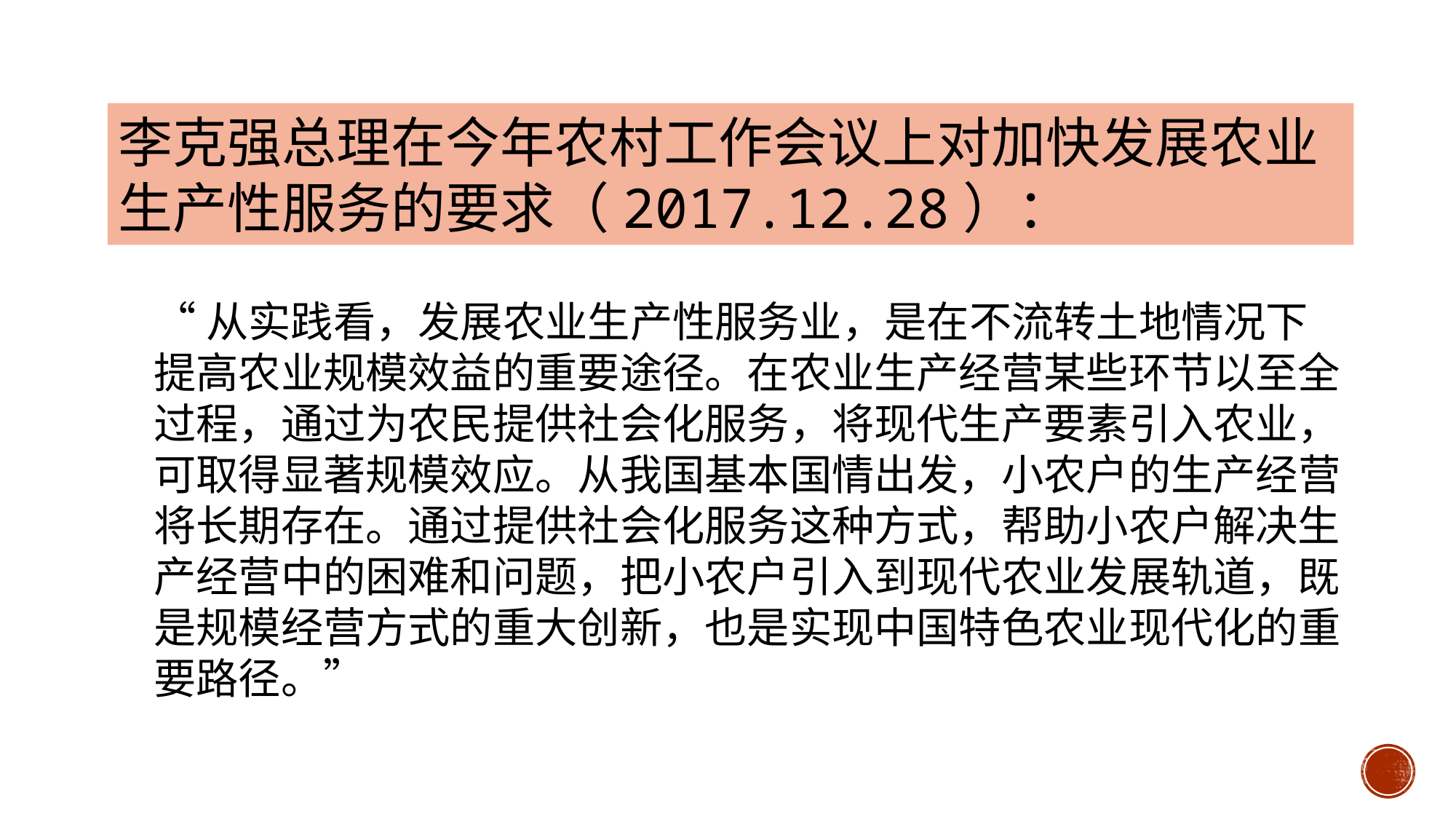

李克强总理在今年农村工作会议上对加快发展农业生产性服务的要求（2017.12.28）：
“从实践看，发展农业生产性服务业，是在不流转土地情况下提高农业规模效益的重要途径。在农业生产经营某些环节以至全过程，通过为农民提供社会化服务，将现代生产要素引入农业，可取得显著规模效应。从我国基本国情出发，小农户的生产经营将长期存在。通过提供社会化服务这种方式，帮助小农户解决生产经营中的困难和问题，把小农户引入到现代农业发展轨道，既是规模经营方式的重大创新，也是实现中国特色农业现代化的重要路径。”